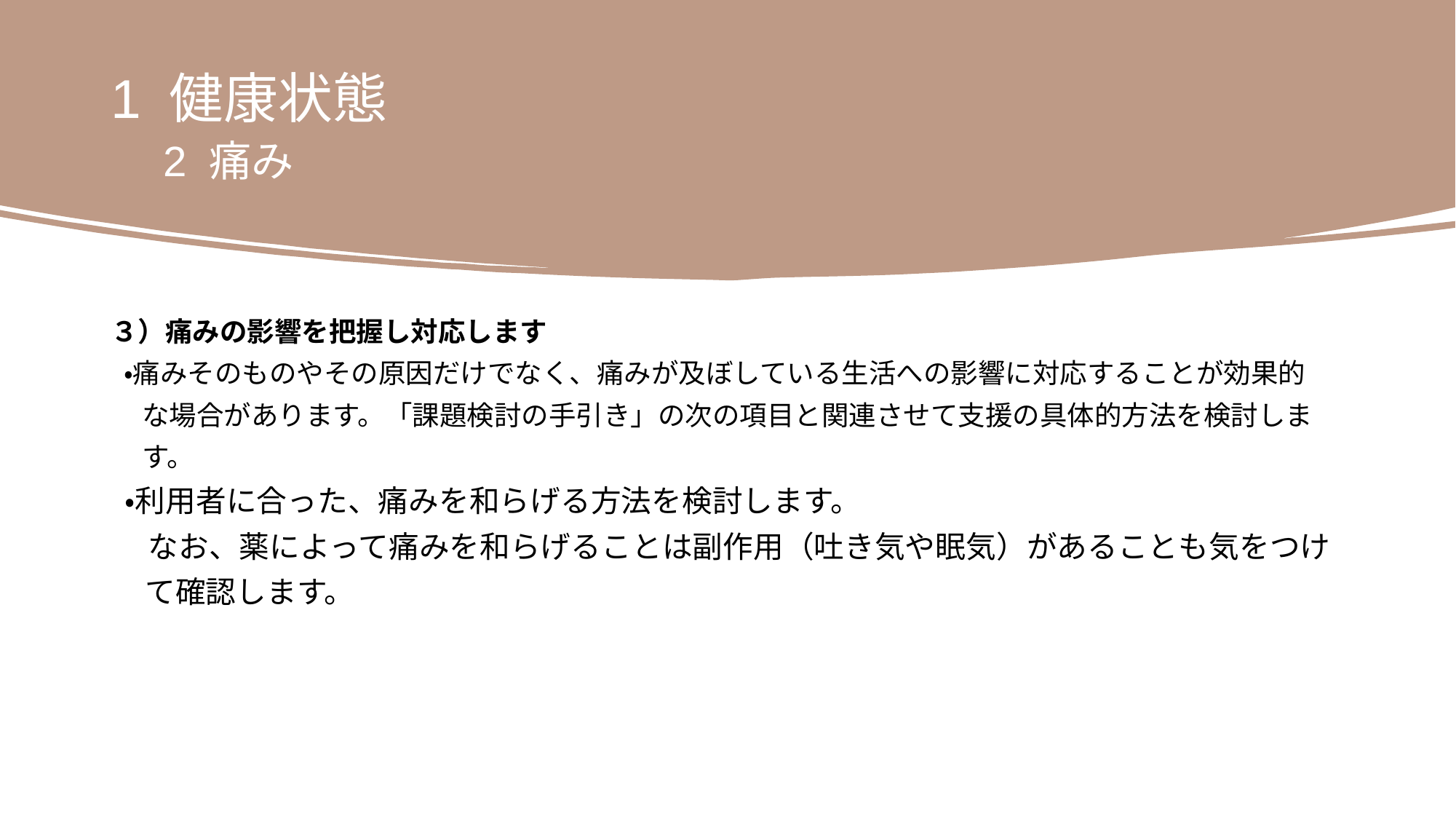

1 健康状態
　2 痛み

３）痛みの影響を把握し対応します
 ・痛みそのものやその原因だけでなく、痛みが及ぼしている生活への影響に対応することが効果的
    な場合があります。「課題検討の手引き」の次の項目と関連させて支援の具体的方法を検討しま
    す。
 ・利用者に合った、痛みを和らげる方法を検討します。
　 なお、薬によって痛みを和らげることは副作用（吐き気や眠気）があることも気をつけ
    て確認します。